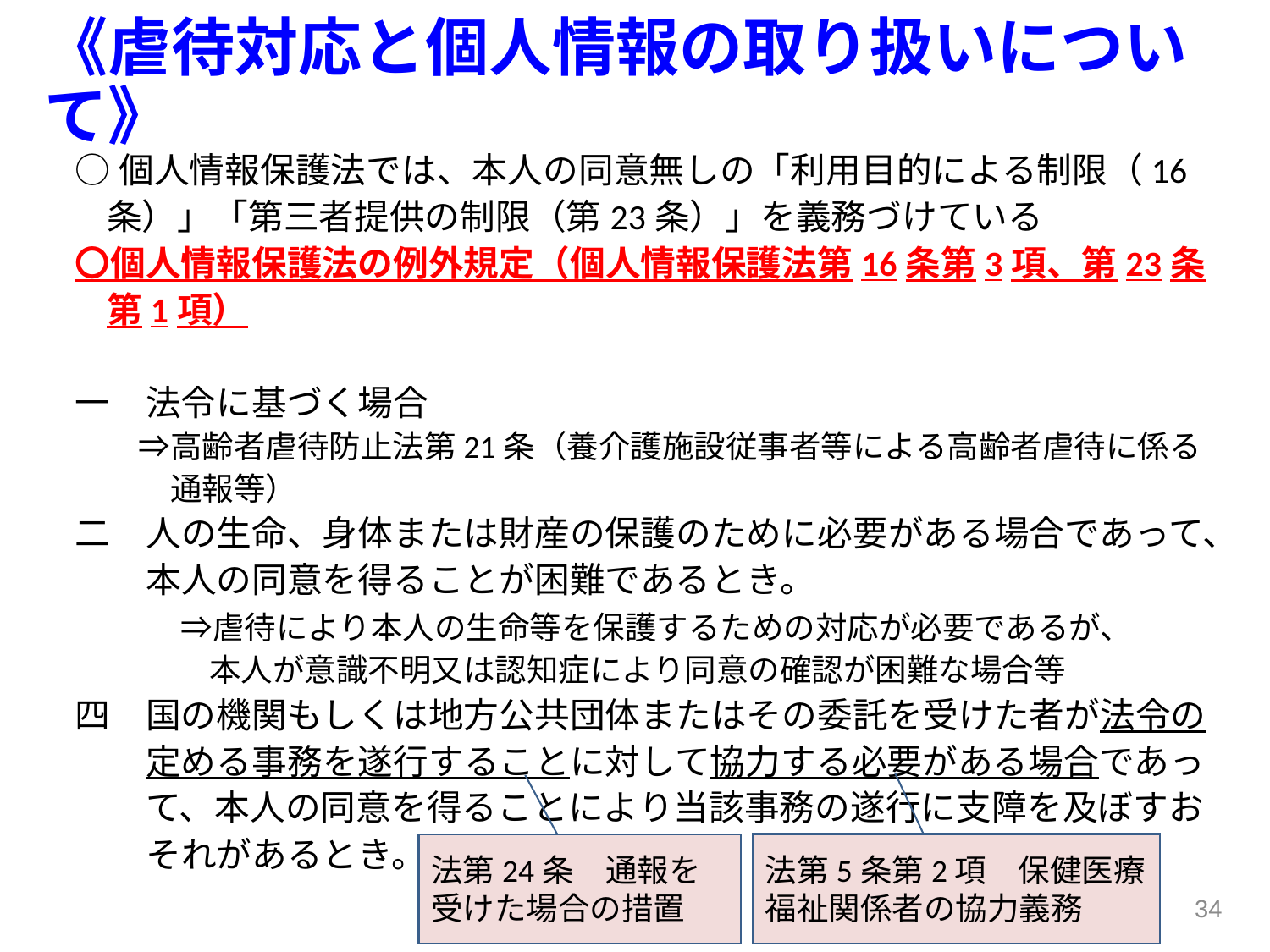

# 《虐待対応と個人情報の取り扱いについて》
○個人情報保護法では、本人の同意無しの「利用目的による制限（16条）」「第三者提供の制限（第23条）」を義務づけている
〇個人情報保護法の例外規定（個人情報保護法第16条第3項、第23条第1項）

一　法令に基づく場合
　　⇒高齢者虐待防止法第21条（養介護施設従事者等による高齢者虐待に係る
　　　通報等）
二　人の生命、身体または財産の保護のために必要がある場合であって、
　　本人の同意を得ることが困難であるとき。
　　　⇒虐待により本人の生命等を保護するための対応が必要であるが、
　　　　 本人が意識不明又は認知症により同意の確認が困難な場合等
四　国の機関もしくは地方公共団体またはその委託を受けた者が法令の
　　定める事務を遂行することに対して協力する必要がある場合であっ
　　て、本人の同意を得ることにより当該事務の遂行に支障を及ぼすお
　　それがあるとき。
法第5条第2項　保健医療福祉関係者の協力義務
法第24条　通報を受けた場合の措置
34